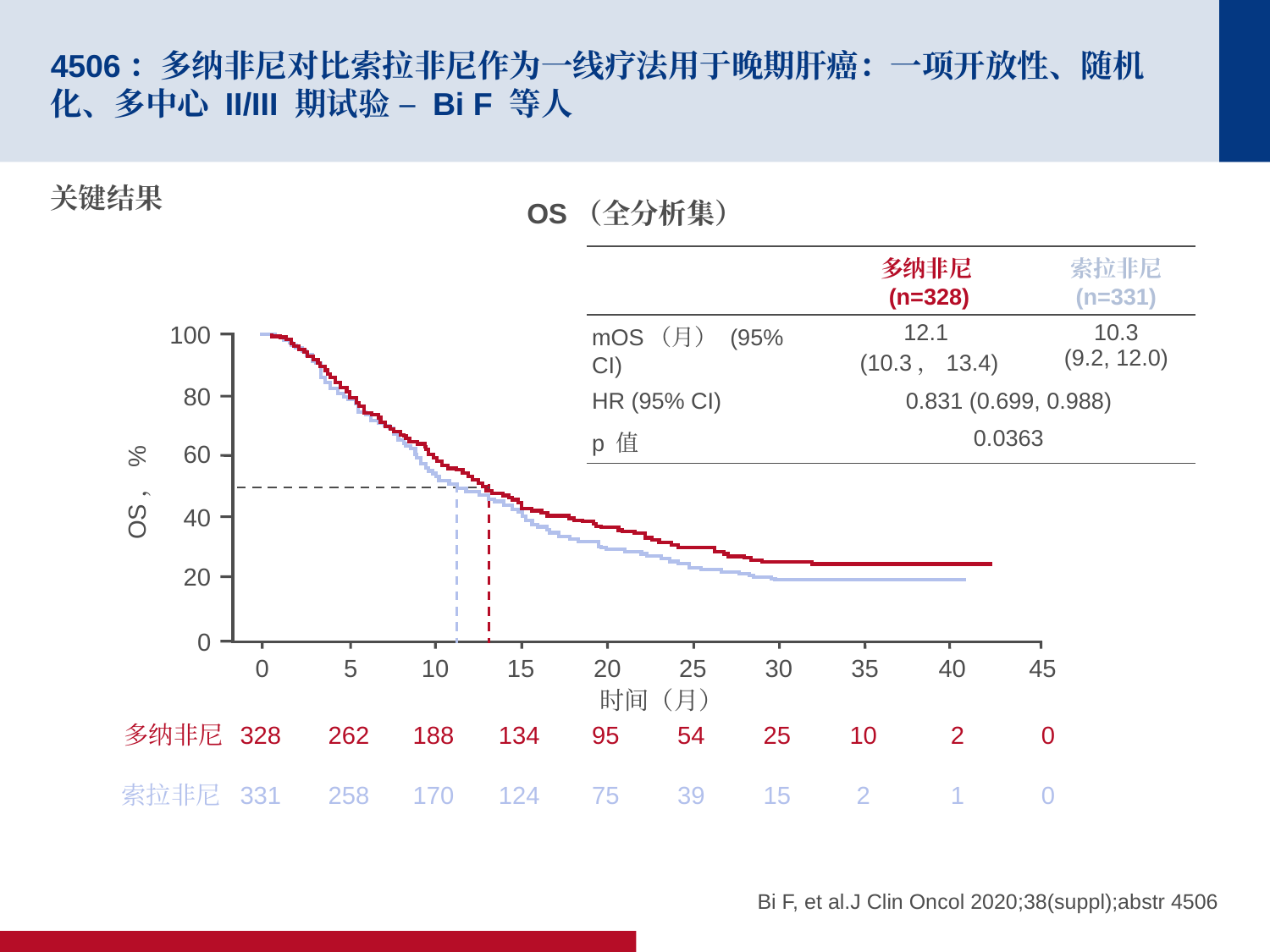

# 4506：多纳非尼对比索拉非尼作为一线疗法用于晚期肝癌：一项开放性、随机化、多中心 II/III 期试验 – Bi F 等人
关键结果

OS（全分析集）
|  | 多纳非尼 (n=328) | 索拉非尼 (n=331) |
| --- | --- | --- |
| mOS（月） (95% CI) | 12.1 (10.3，13.4) | 10.3 (9.2, 12.0) |
| HR (95% CI) | 0.831 (0.699, 0.988) |  |
| p 值 | 0.0363 |  |
100

80

60

OS，%
40

20

0

0
5
10
15
20
25
30
35
40
45
时间（月）
多纳非尼
328
262
188
134
95
54
25
10
2
0
索拉非尼
331
258
170
124
75
39
15
2
1
0
Bi F, et al.J Clin Oncol 2020;38(suppl);abstr 4506